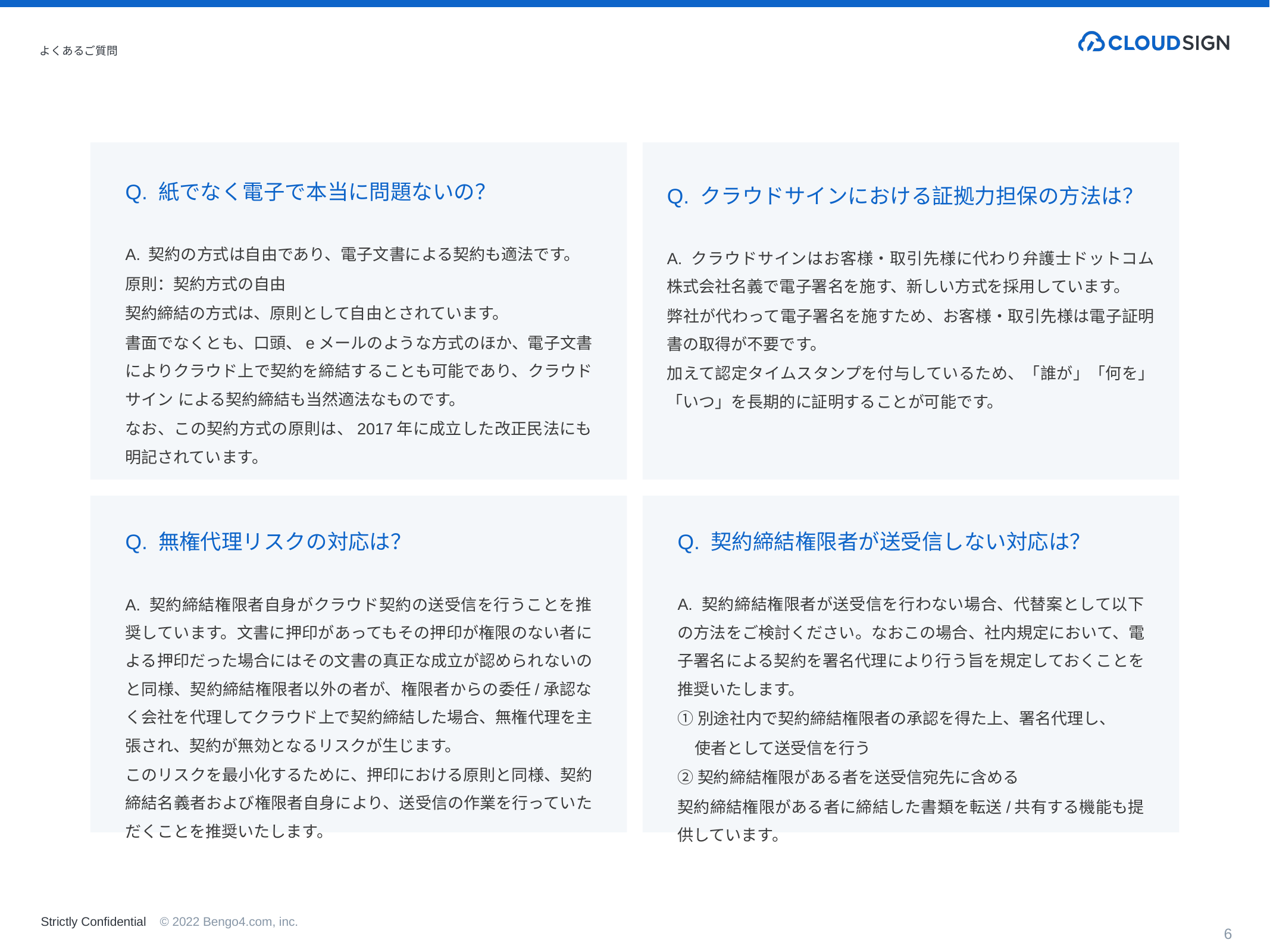

# よくあるご質問

Q. 紙でなく電子で本当に問題ないの？

A. 契約の方式は自由であり、電子文書による契約も適法です。
原則：契約方式の自由
契約締結の方式は、原則として自由とされています。
書面でなくとも、口頭、eメールのような方式のほか、電子文書によりクラウド上で契約を締結することも可能であり、クラウドサイン による契約締結も当然適法なものです。
なお、この契約方式の原則は、2017年に成立した改正民法にも明記されています。
Q. クラウドサインにおける証拠力担保の方法は？

A. クラウドサインはお客様・取引先様に代わり弁護士ドットコム株式会社名義で電子署名を施す、新しい方式を採用しています。
弊社が代わって電子署名を施すため、お客様・取引先様は電子証明書の取得が不要です。
加えて認定タイムスタンプを付与しているため、「誰が」「何を」「いつ」を長期的に証明することが可能です。

Q. 無権代理リスクの対応は？

A. 契約締結権限者自身がクラウド契約の送受信を行うことを推奨しています。文書に押印があってもその押印が権限のない者による押印だった場合にはその文書の真正な成立が認められないのと同様、契約締結権限者以外の者が、権限者からの委任/承認なく会社を代理してクラウド上で契約締結した場合、無権代理を主張され、契約が無効となるリスクが生じます。
このリスクを最小化するために、押印における原則と同様、契約締結名義者および権限者自身により、送受信の作業を行っていただくことを推奨いたします。
Q. 契約締結権限者が送受信しない対応は？

A. 契約締結権限者が送受信を行わない場合、代替案として以下の方法をご検討ください。なおこの場合、社内規定において、電子署名による契約を署名代理により行う旨を規定しておくことを推奨いたします。
①別途社内で契約締結権限者の承認を得た上、署名代理し、
   使者として送受信を行う
②契約締結権限がある者を送受信宛先に含める
契約締結権限がある者に締結した書類を転送/共有する機能も提供しています。
6